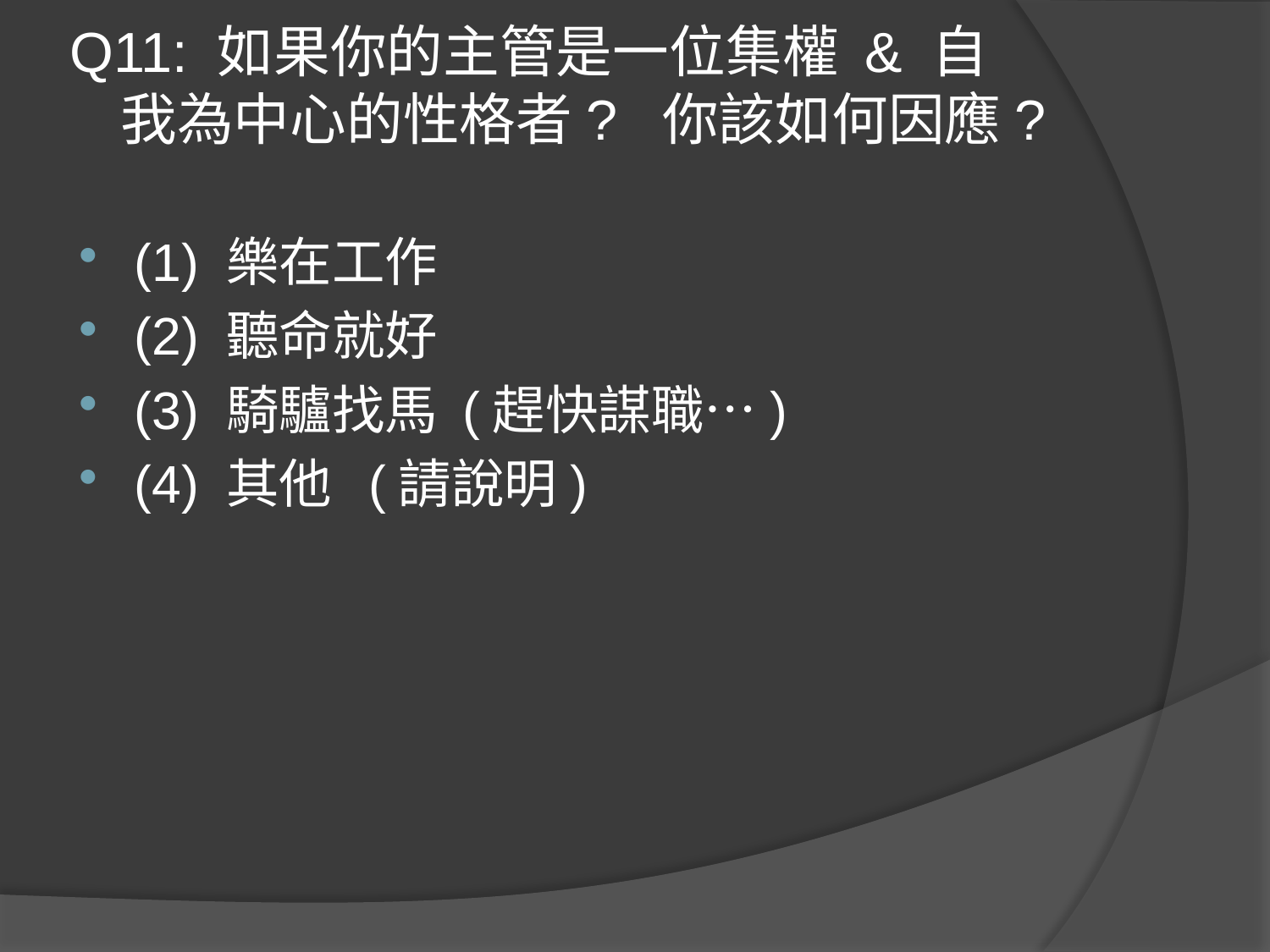

# Q11: 如果你的主管是一位集權 & 自 我為中心的性格者?  你該如何因應?
(1) 樂在工作
(2) 聽命就好
(3) 騎驢找馬 (趕快謀職…)
(4) 其他  (請說明)